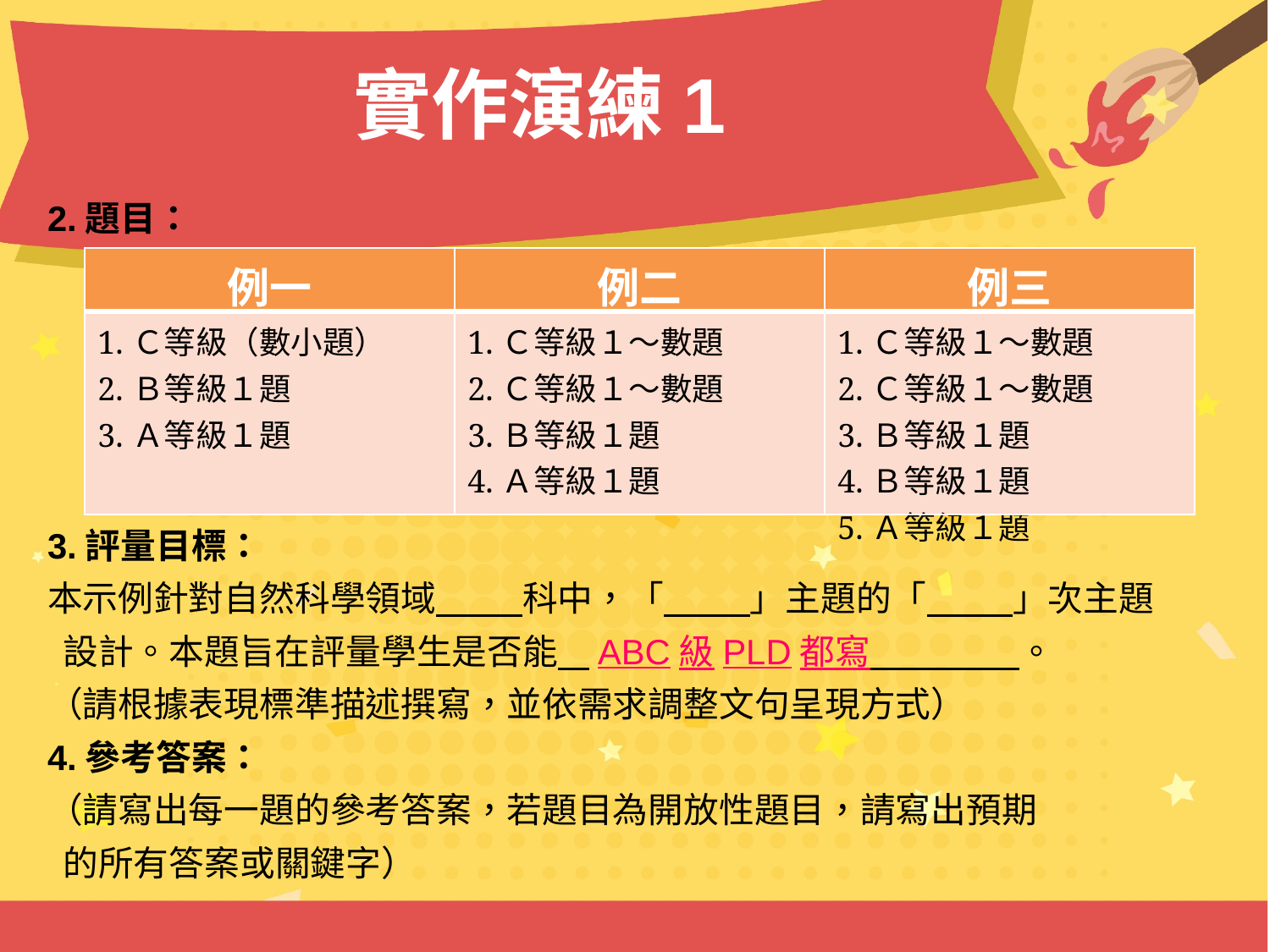

實作演練1
2.題目：

3.評量目標：
本示例針對自然科學領域           科中，「           」主題的「           」次主題
  設計。本題旨在評量學生是否能    ABC級PLD都寫                   。
（請根據表現標準描述撰寫，並依需求調整文句呈現方式）
4.參考答案：
（請寫出每一題的參考答案，若題目為開放性題目，請寫出預期
  的所有答案或關鍵字）
| 例一 | 例二 | 例三 |
| --- | --- | --- |
| 1.Ｃ等級（數小題） 2.Ｂ等級１題 3.Ａ等級１題 | 1.Ｃ等級１～數題 2.Ｃ等級１～數題 3.Ｂ等級１題 4.Ａ等級１題 | 1.Ｃ等級１～數題 2.Ｃ等級１～數題 3.Ｂ等級１題 4.Ｂ等級１題 5.Ａ等級１題 |